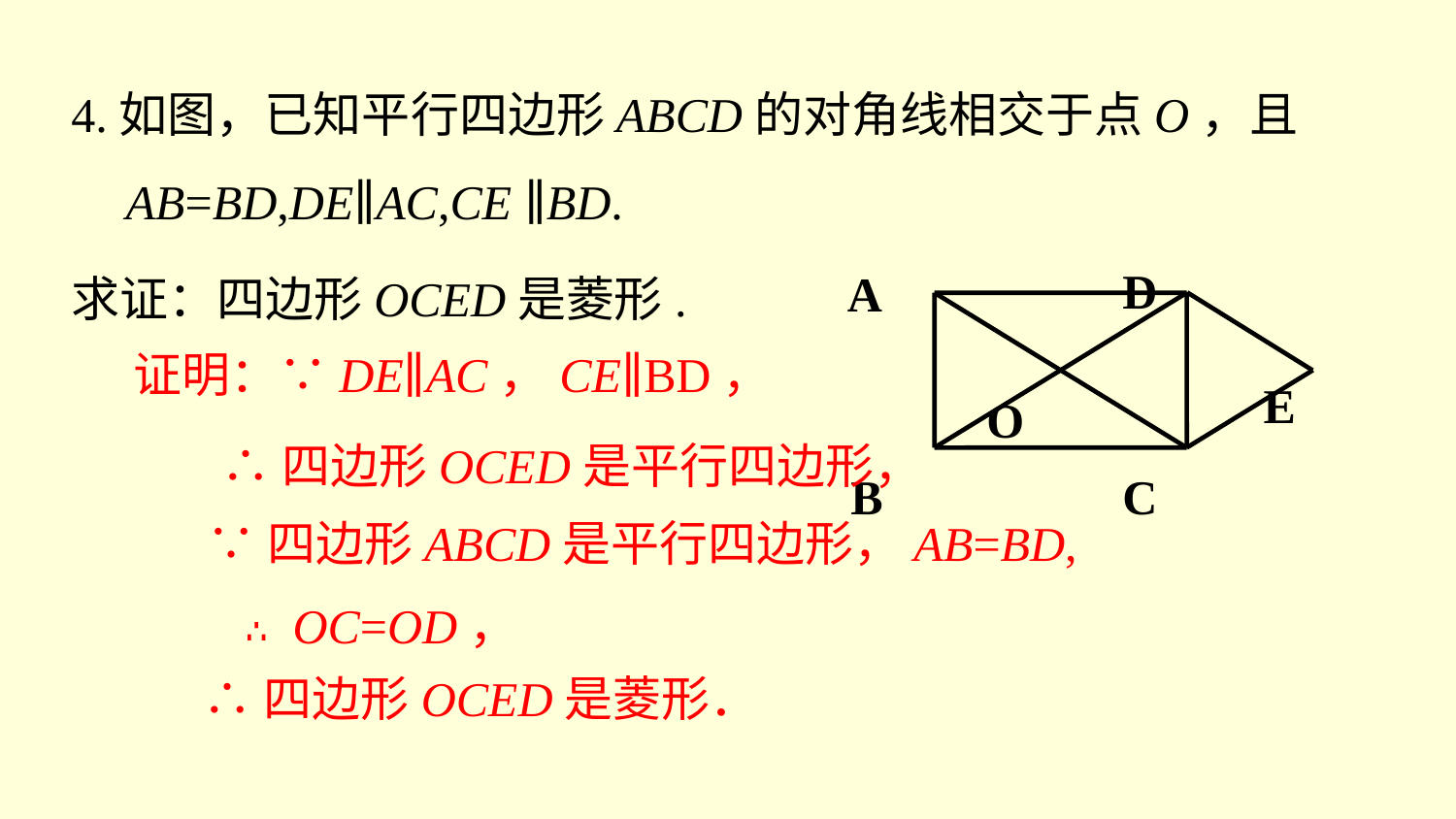

4.如图，已知平行四边形ABCD的对角线相交于点O，且AB=BD,DE∥AC,CE ∥BD.
求证：四边形OCED是菱形.
D
A

E
O

B
C

证明：∵DE∥AC，CE∥BD，
∴四边形OCED是平行四边形，
 ∵四边形ABCD是平行四边形，AB=BD,
 ∴OC=OD，
∴四边形OCED是菱形．